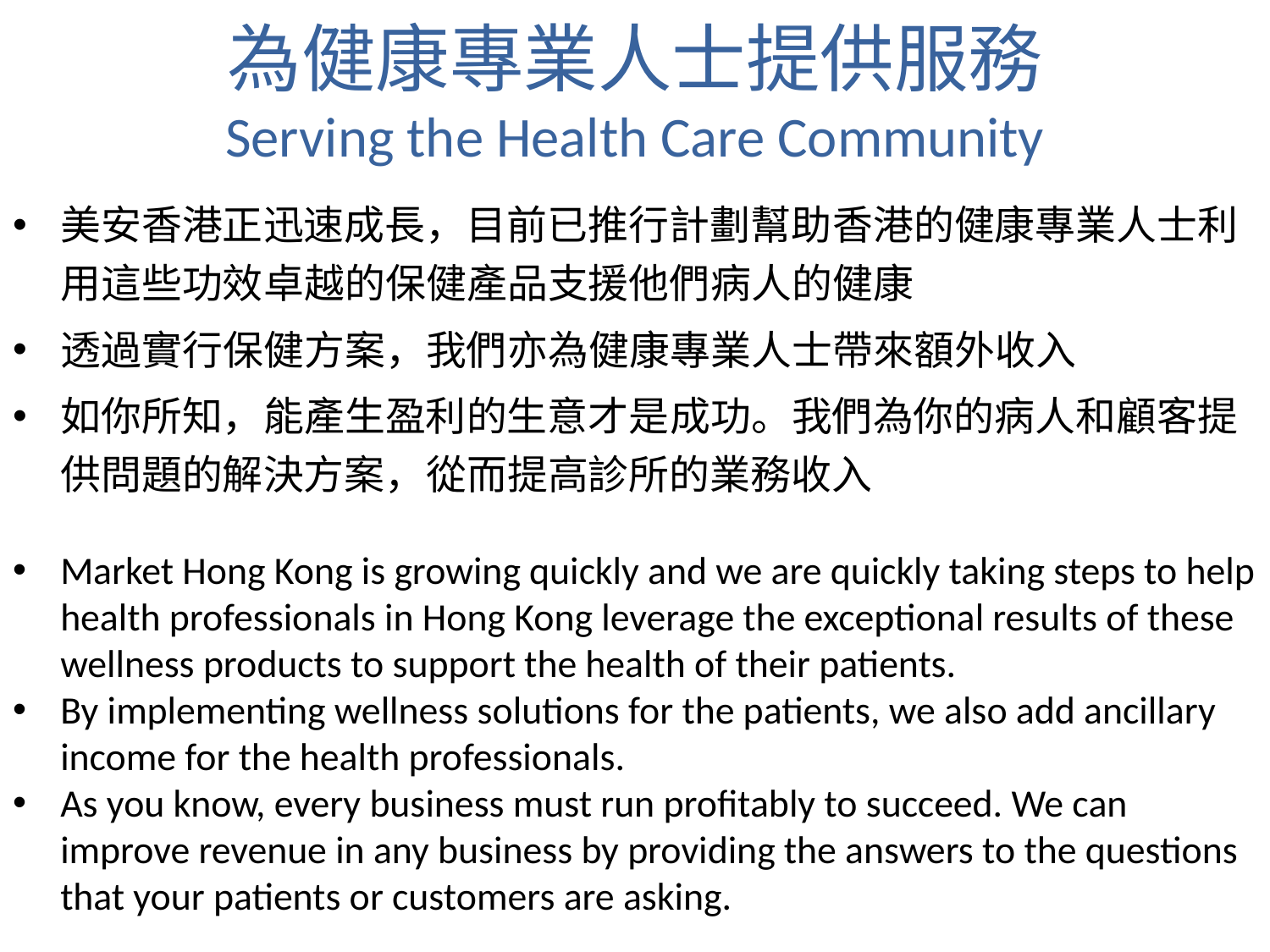

# 為健康專業人士提供服務 Serving the Health Care Community

美安香港正迅速成長，目前已推行計劃幫助香港的健康專業人士利用這些功效卓越的保健產品支援他們病人的健康
透過實行保健方案，我們亦為健康專業人士帶來額外收入
如你所知，能產生盈利的生意才是成功。我們為你的病人和顧客提供問題的解決方案，從而提高診所的業務收入
Market Hong Kong is growing quickly and we are quickly taking steps to help health professionals in Hong Kong leverage the exceptional results of these wellness products to support the health of their patients.
By implementing wellness solutions for the patients, we also add ancillary income for the health professionals.
As you know, every business must run profitably to succeed. We can improve revenue in any business by providing the answers to the questions that your patients or customers are asking.